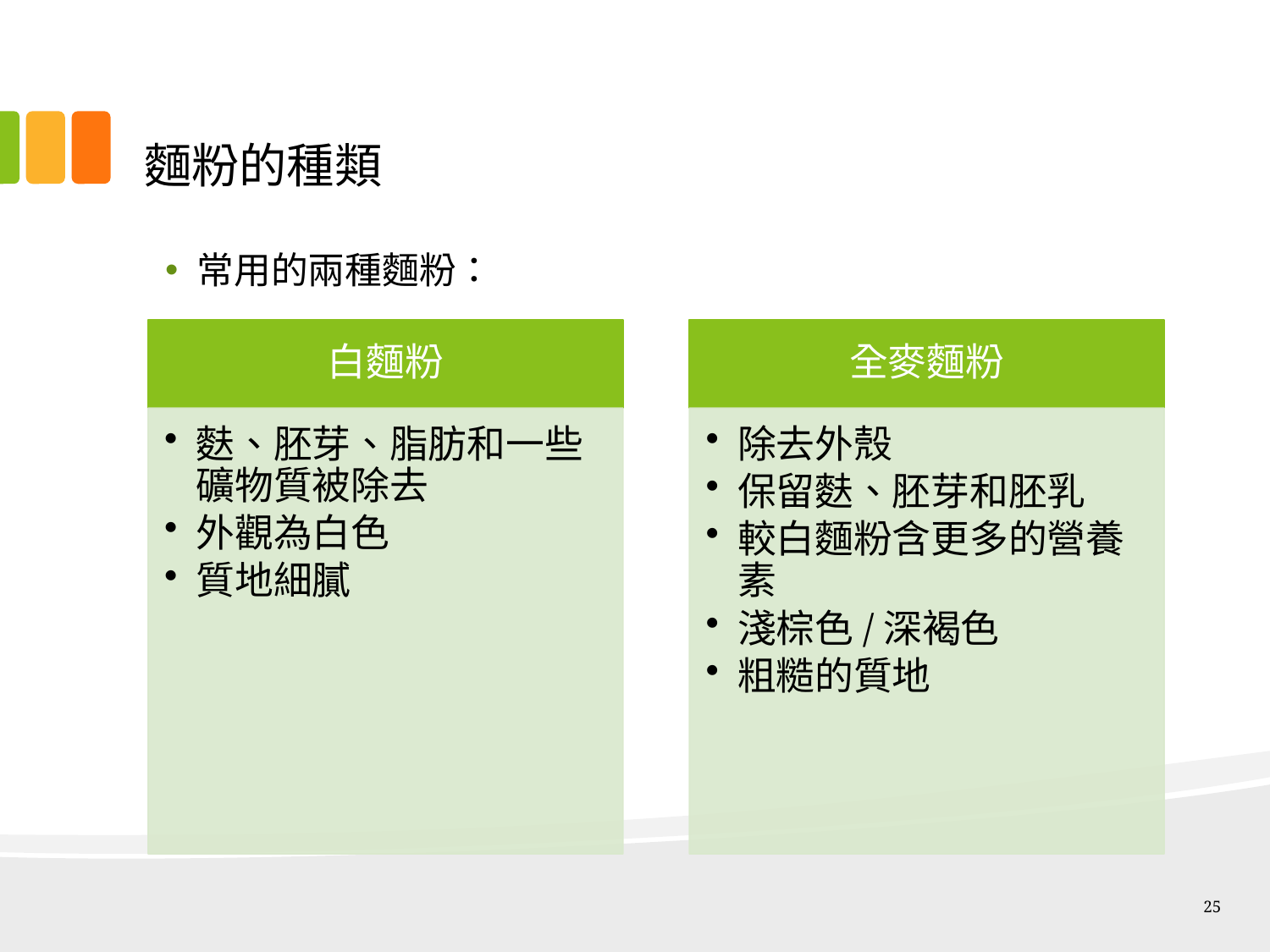

# 麵粉的種類
常用的兩種麵粉：
白麵粉
麩、胚芽、脂肪和一些礦物質被除去
外觀為白色
質地細膩
全麥麵粉
除去外殼
保留麩、胚芽和胚乳
較白麵粉含更多的營養素
淺棕色/深褐色
粗糙的質地
25